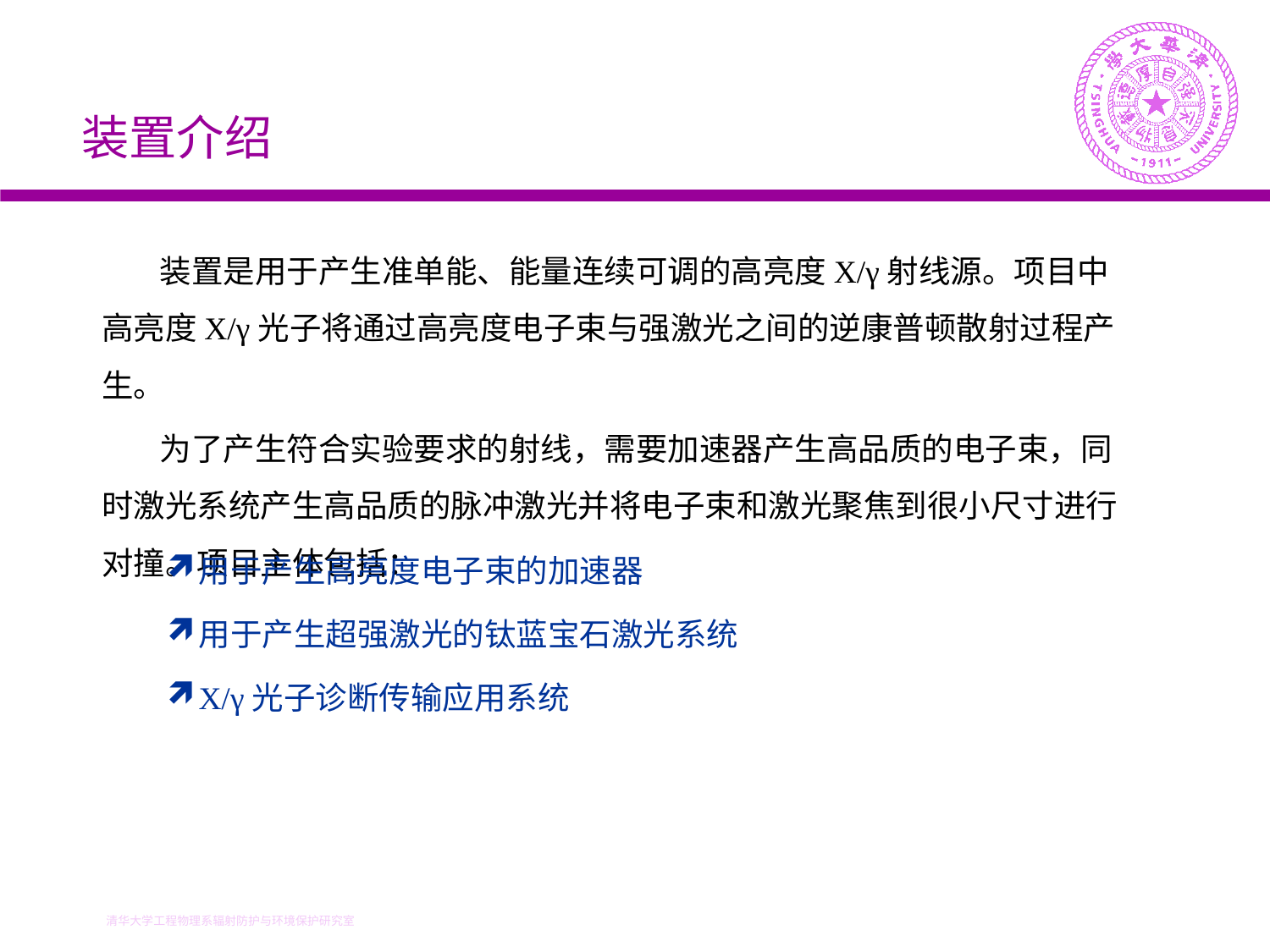

# 装置介绍
       装置是用于产生准单能、能量连续可调的高亮度X/γ射线源。项目中高亮度X/γ光子将通过高亮度电子束与强激光之间的逆康普顿散射过程产生。
       为了产生符合实验要求的射线，需要加速器产生高品质的电子束，同时激光系统产生高品质的脉冲激光并将电子束和激光聚焦到很小尺寸进行对撞。项目主体包括：
用于产生高亮度电子束的加速器
用于产生超强激光的钛蓝宝石激光系统
X/γ光子诊断传输应用系统

3